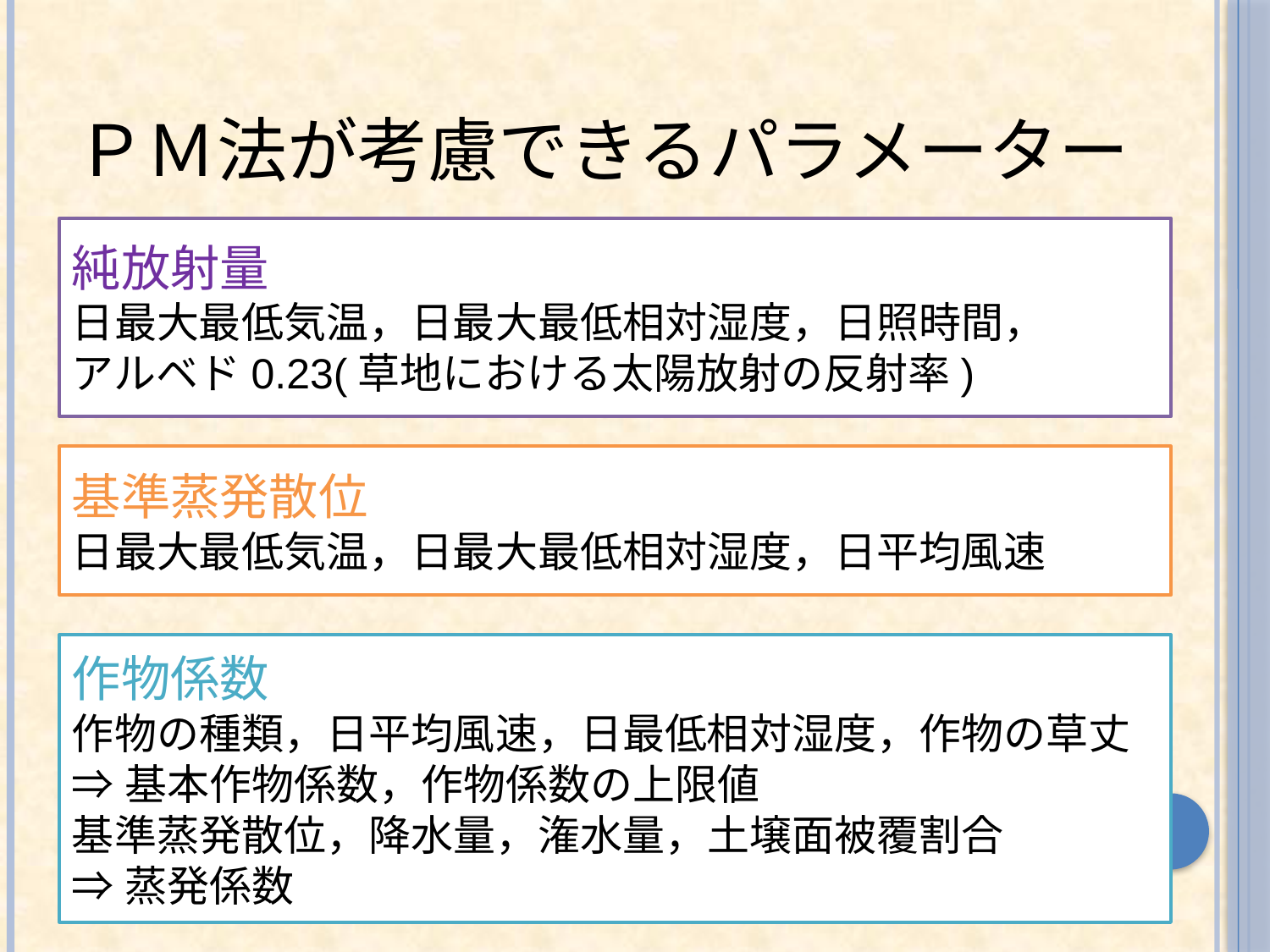

# ＰＭ法が考慮できるパラメーター
純放射量
日最大最低気温，日最大最低相対湿度，日照時間，
アルベド0.23(草地における太陽放射の反射率)
基準蒸発散位
日最大最低気温，日最大最低相対湿度，日平均風速
作物係数
作物の種類，日平均風速，日最低相対湿度，作物の草丈
⇒基本作物係数，作物係数の上限値
基準蒸発散位，降水量，潅水量，土壌面被覆割合
⇒蒸発係数